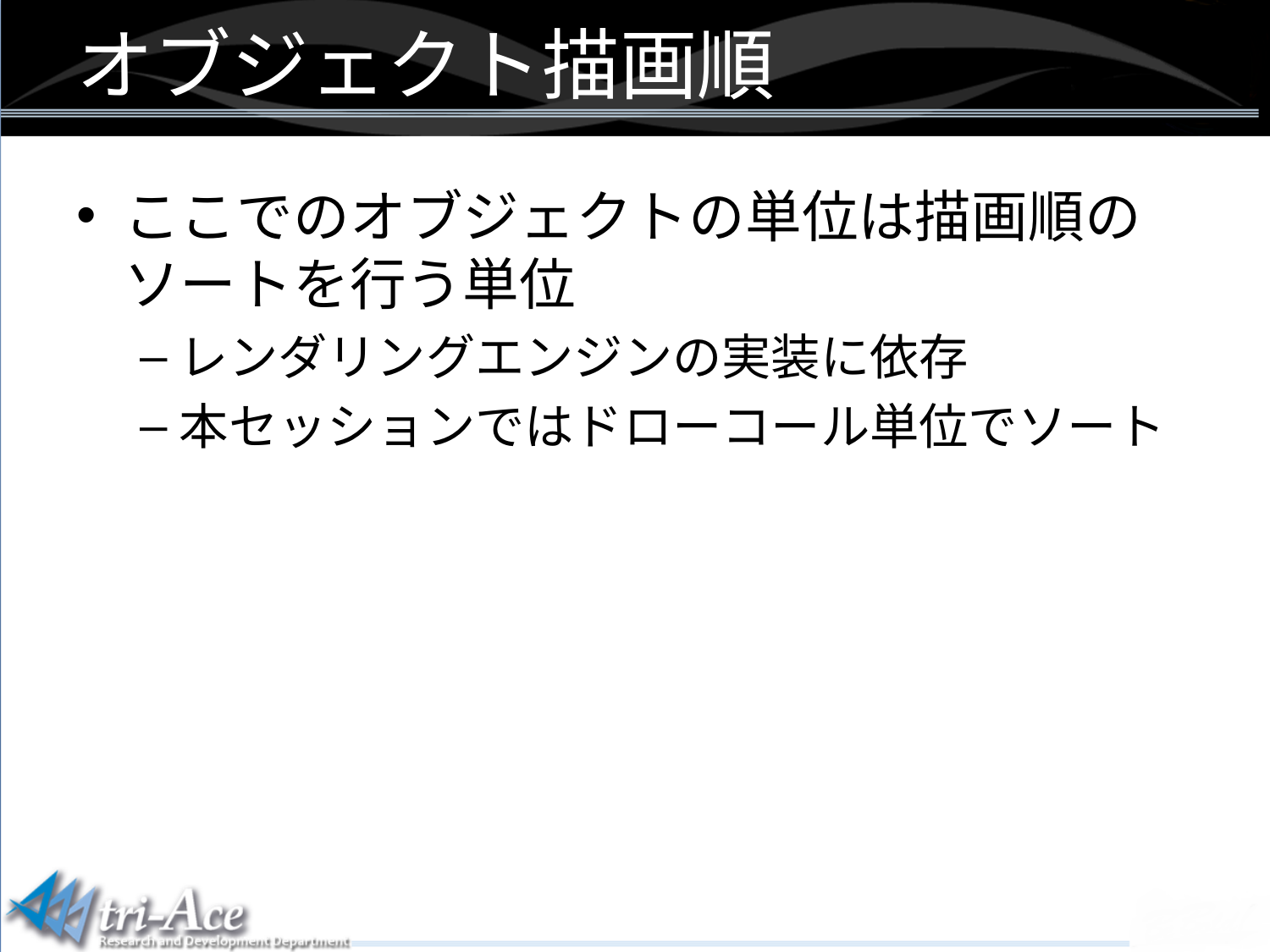

オブジェクト描画順
ここでのオブジェクトの単位は描画順のソートを行う単位
レンダリングエンジンの実装に依存
本セッションではドローコール単位でソート